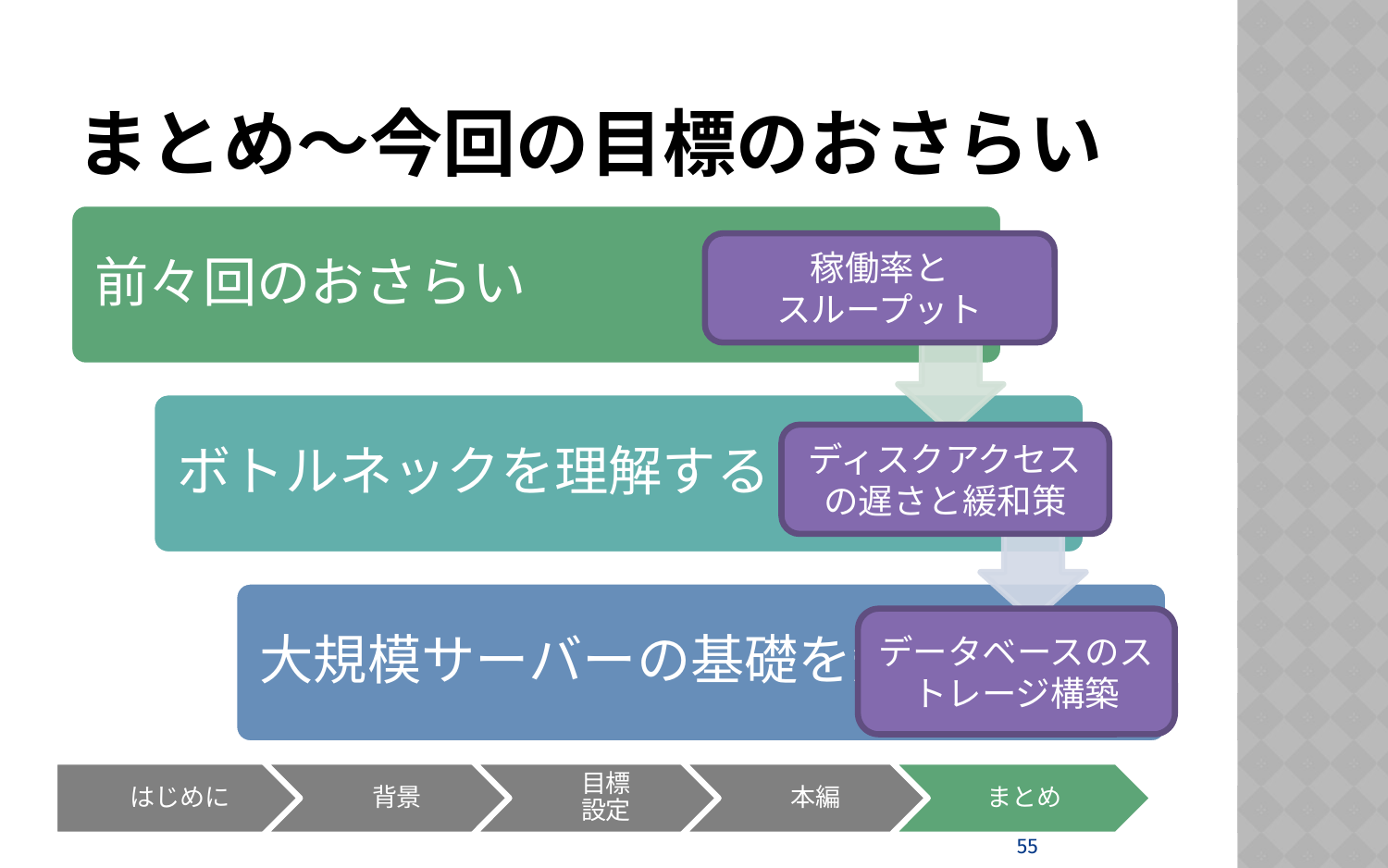

# まとめ～今回の目標のおさらい
前々回のおさらい
ボトルネックを理解する
大規模サーバーの基礎を知る

稼働率と
スループット
ディスクアクセスの遅さと緩和策
データベースのストレージ構築
はじめに
背景
目標
設定
本編
まとめ
55